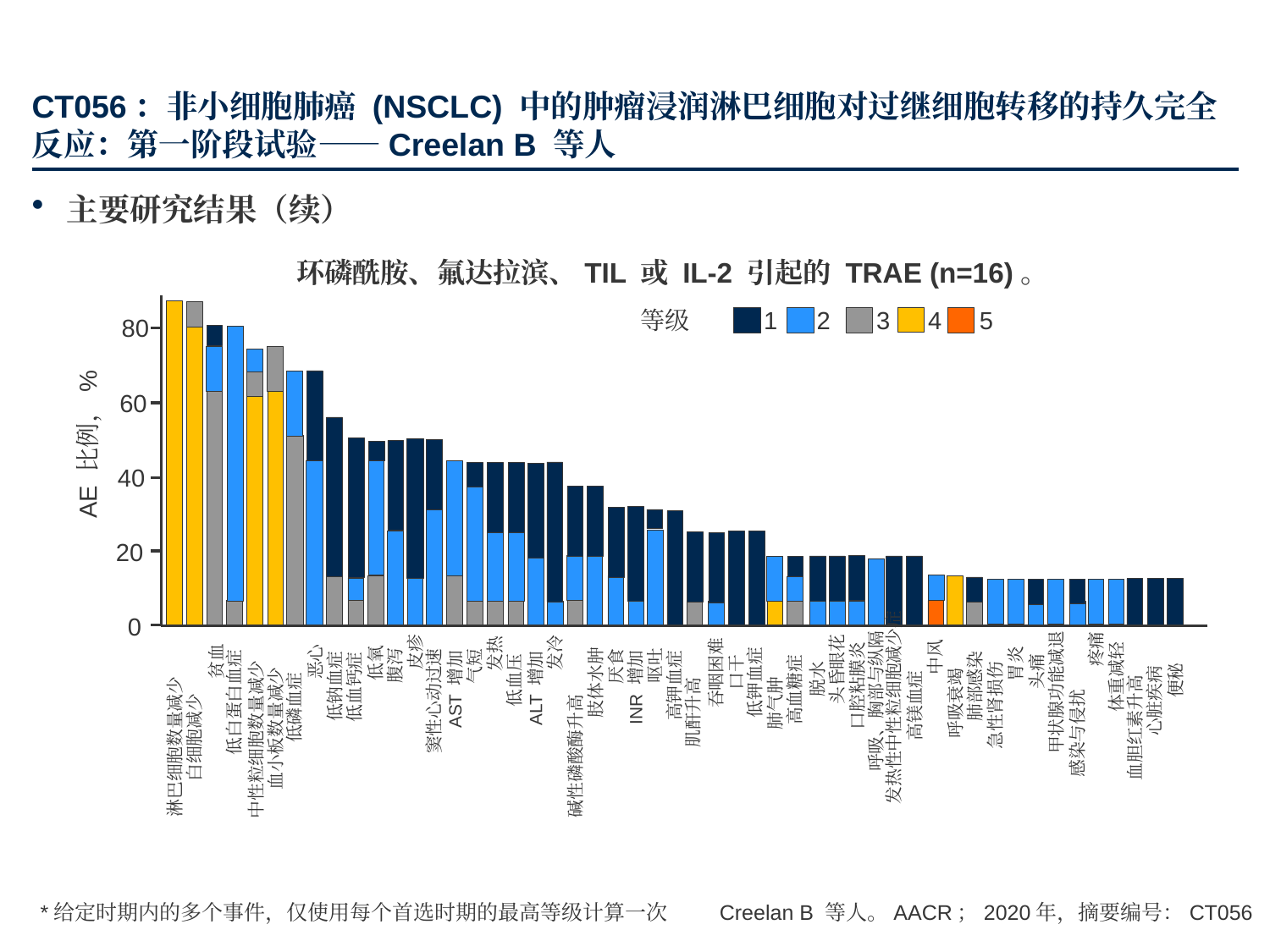

# CT056：非小细胞肺癌 (NSCLC) 中的肿瘤浸润淋巴细胞对过继细胞转移的持久完全反应：第一阶段试验——Creelan B 等人
主要研究结果（续）
环磷酰胺、氟达拉滨、TIL 或 IL-2 引起的 TRAE (n=16)。
等级
1
2
3
4
5

80

60
AE 比例，%
40

20

0
疼痛
皮疹
发冷
发热
中风
贫血
恶心
低氧
胃炎
腹泻
呕吐
气短
厌食
头昏眼花
头痛
口干
吞咽困难
体重减轻
脱水
低血压
便秘
肢体水肿
低钾血症
高钾血症
口腔粘膜炎
肺部感染
低钠血症
低血钙症
INR 增加
ALT 增加
AST 增加
高血糖症
甲状腺功能减退
心脏疾病
窦性心动过速
低白蛋白血症
肺气肿
呼吸衰竭
急性肾损伤
高镁血症
低磷血症
发热性中性粒细胞减少症
肌酐升高
血胆红素升高
血小板数量减少
感染与侵扰
白细胞减少
中性粒细胞数量减少
淋巴细胞数量减少
呼吸、胸部与纵隔
碱性磷酸酶升高
*给定时期内的多个事件，仅使用每个首选时期的最高等级计算一次
Creelan B 等人。AACR；2020年，摘要编号：CT056